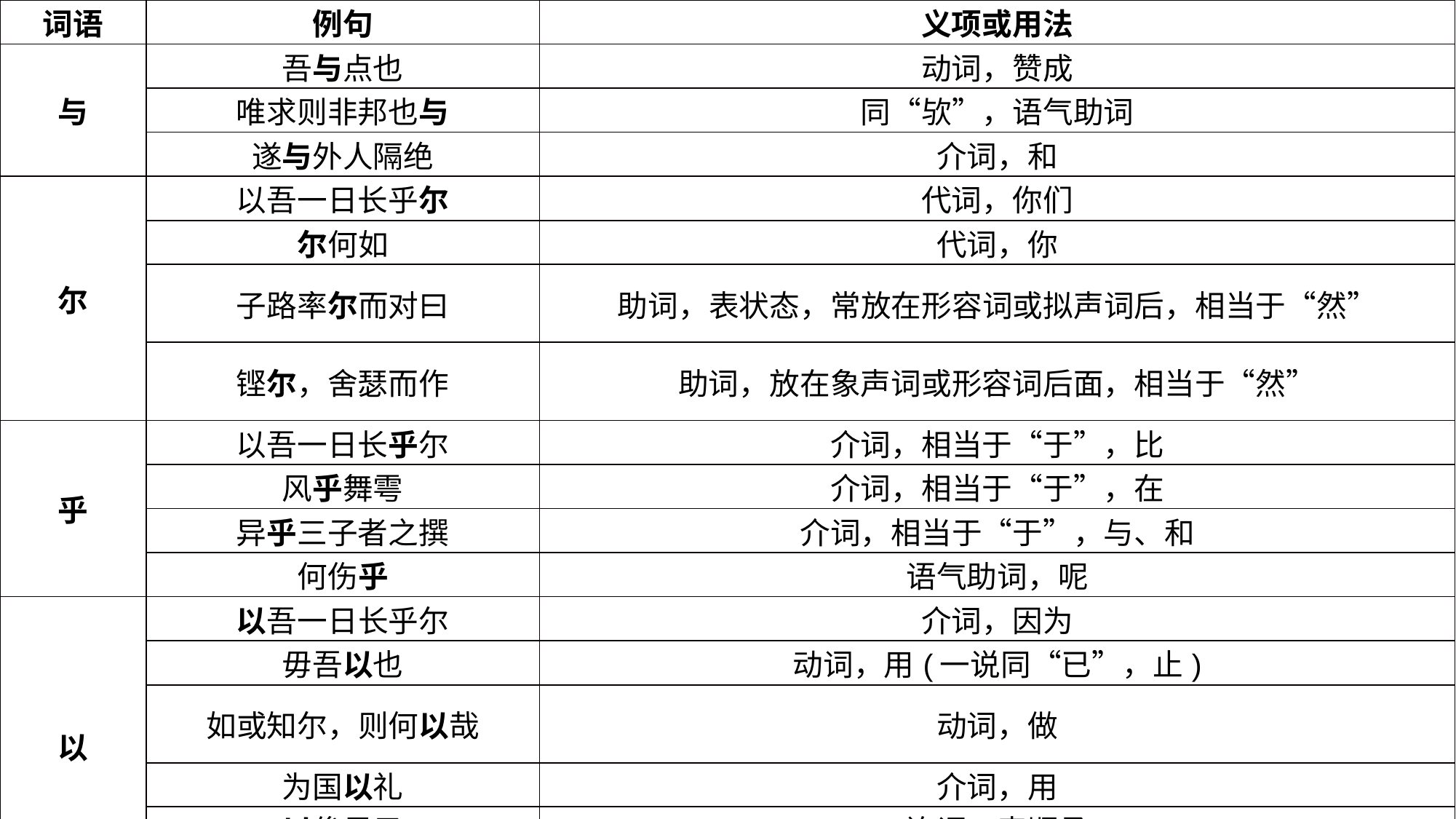

| 词语 | 例句 | 义项或用法 |
| --- | --- | --- |
| 与 | 吾与点也 | 动词，赞成 |
|  | 唯求则非邦也与 | 同“欤”，语气助词 |
|  | 遂与外人隔绝 | 介词，和 |
| 尔 | 以吾一日长乎尔 | 代词，你们 |
|  | 尔何如 | 代词，你 |
|  | 子路率尔而对曰 | 助词，表状态，常放在形容词或拟声词后，相当于“然” |
|  | 铿尔，舍瑟而作 | 助词，放在象声词或形容词后面，相当于“然” |
| 乎 | 以吾一日长乎尔 | 介词，相当于“于”，比 |
|  | 风乎舞雩 | 介词，相当于“于”，在 |
|  | 异乎三子者之撰 | 介词，相当于“于”，与、和 |
|  | 何伤乎 | 语气助词，呢 |
| 以 | 以吾一日长乎尔 | 介词，因为 |
|  | 毋吾以也 | 动词，用(一说同“已”，止) |
|  | 如或知尔，则何以哉 | 动词，做 |
|  | 为国以礼 | 介词，用 |
|  | 以俟君子 | 连词，表顺承 |
|  | 皆以美于徐公 | 动词，认为 |